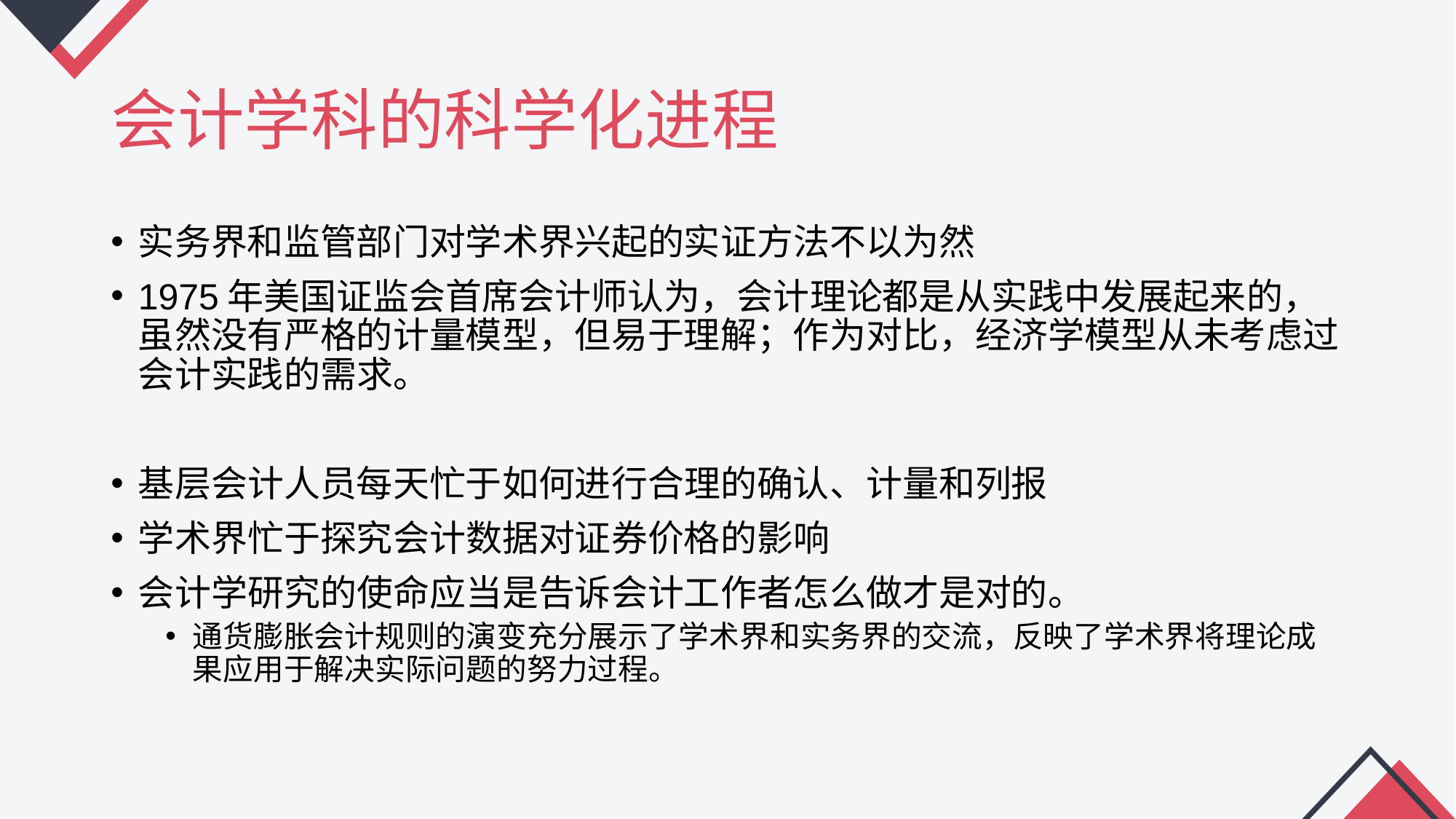

# 会计学科的科学化进程
实务界和监管部门对学术界兴起的实证方法不以为然
1975年美国证监会首席会计师认为，会计理论都是从实践中发展起来的，虽然没有严格的计量模型，但易于理解；作为对比，经济学模型从未考虑过会计实践的需求。

基层会计人员每天忙于如何进行合理的确认、计量和列报
学术界忙于探究会计数据对证券价格的影响
会计学研究的使命应当是告诉会计工作者怎么做才是对的。
通货膨胀会计规则的演变充分展示了学术界和实务界的交流，反映了学术界将理论成果应用于解决实际问题的努力过程。